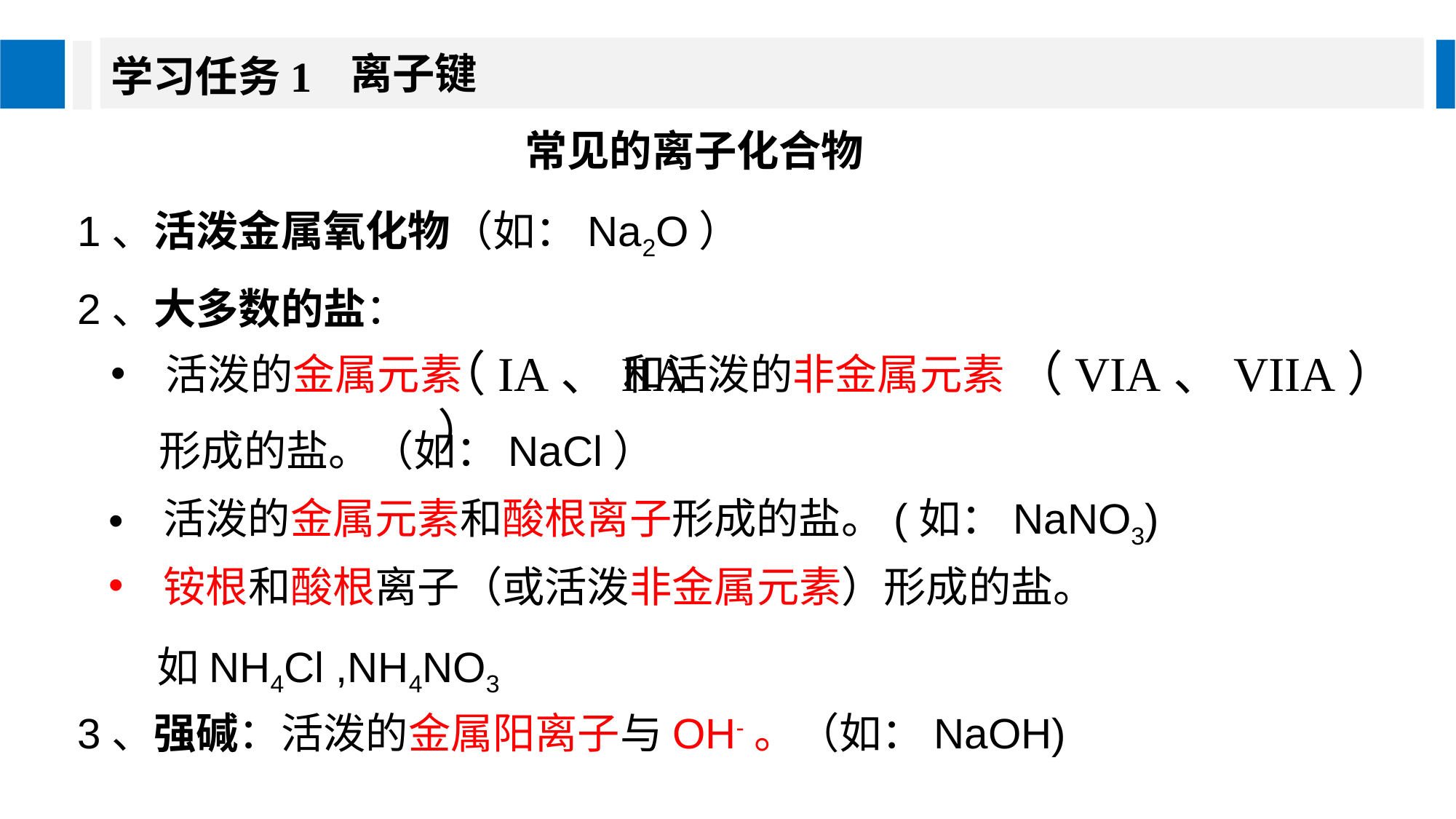

学习任务1

离子键
常见的离子化合物
1、活泼金属氧化物（如：Na2O）
2、大多数的盐：
活泼的金属元素                 和活泼的非金属元素
    形成的盐。（如：NaCl）
（VIA、VIIA）
（IA、IIA）
活泼的金属元素和酸根离子形成的盐。(如：NaNO3)
铵根和酸根离子（或活泼非金属元素）形成的盐。
    如NH4Cl ,NH4NO3
3、强碱：活泼的金属阳离子与OH-。（如：NaOH)